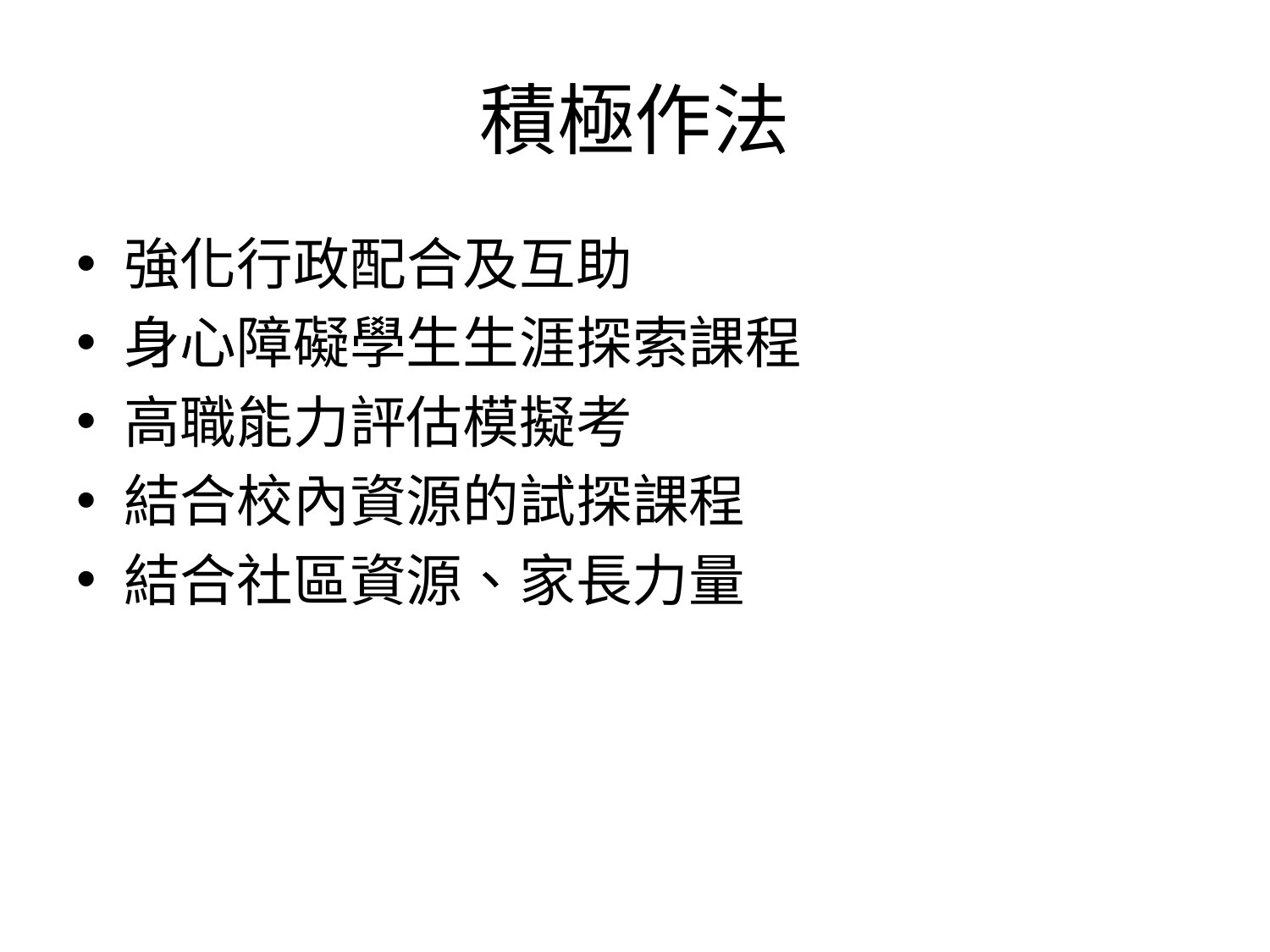

# 積極作法
強化行政配合及互助
身心障礙學生生涯探索課程
高職能力評估模擬考
結合校內資源的試探課程
結合社區資源、家長力量